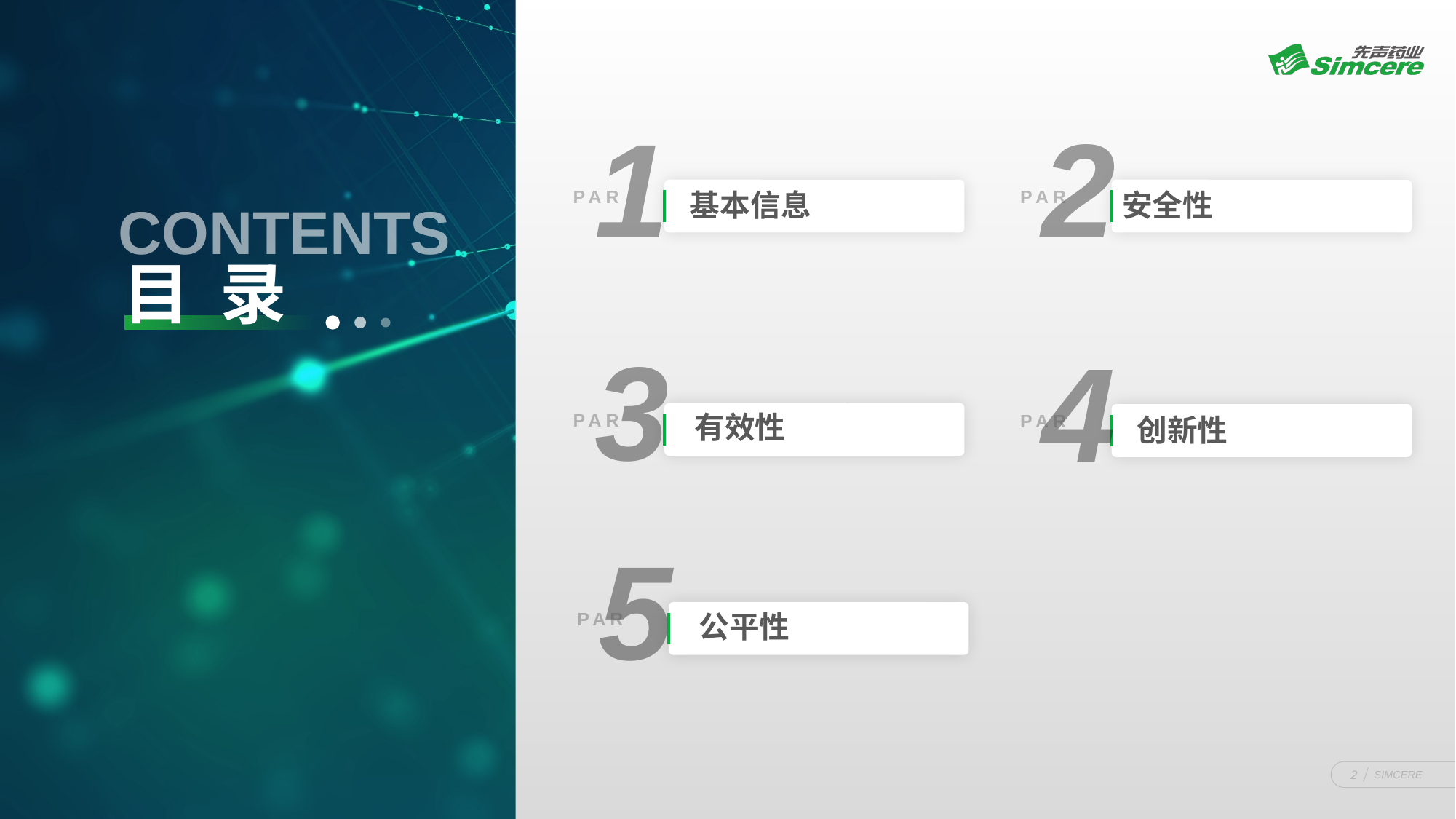

1
2

PART

PART
基本信息
安全性
3

PART
有效性
4

创新性
PART
5

PART
公平性